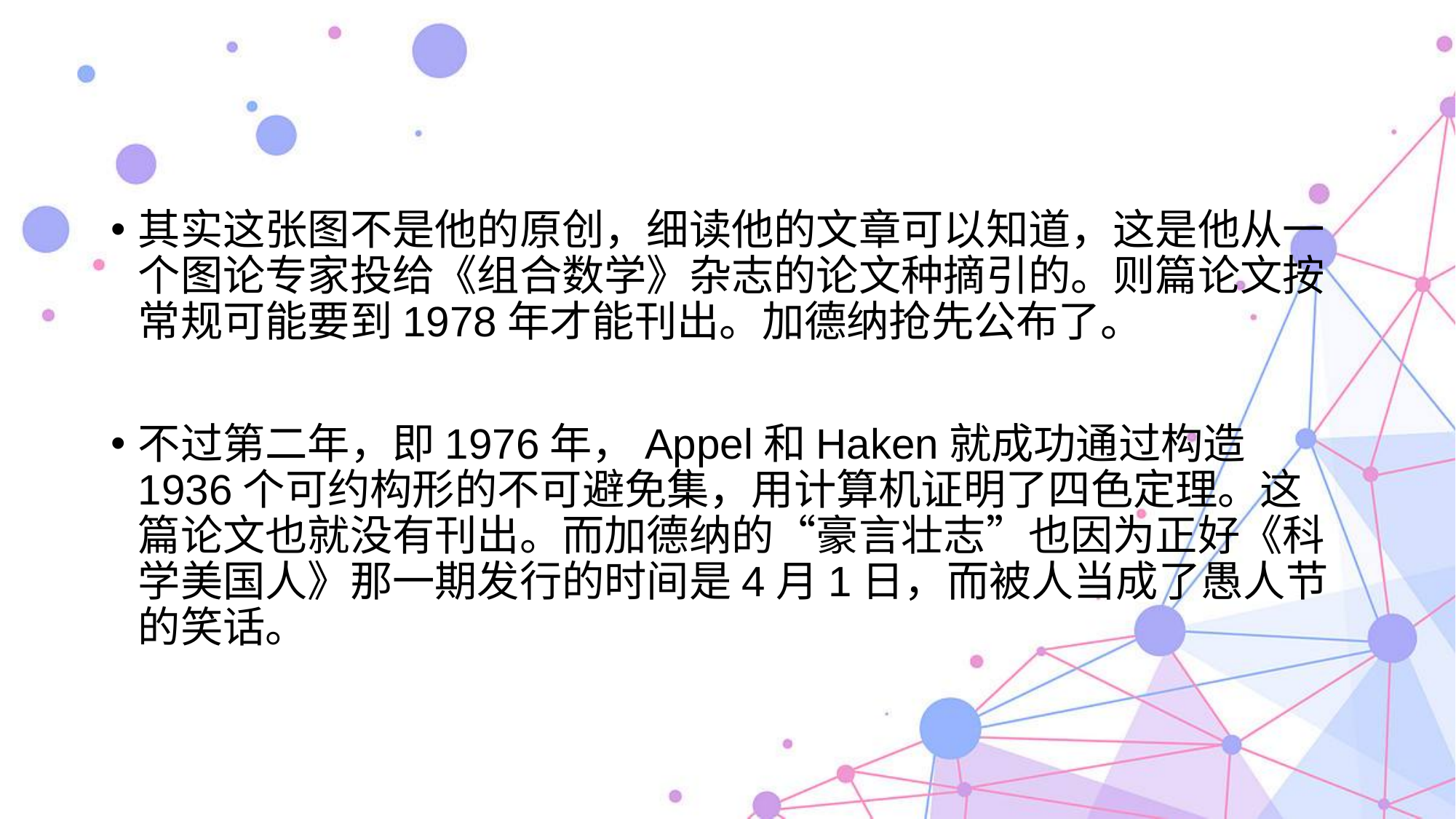

其实这张图不是他的原创，细读他的文章可以知道，这是他从一个图论专家投给《组合数学》杂志的论文种摘引的。则篇论文按常规可能要到1978年才能刊出。加德纳抢先公布了。

不过第二年，即1976年，Appel和Haken就成功通过构造1936个可约构形的不可避免集，用计算机证明了四色定理。这篇论文也就没有刊出。而加德纳的“豪言壮志”也因为正好《科学美国人》那一期发行的时间是4月1日，而被人当成了愚人节的笑话。